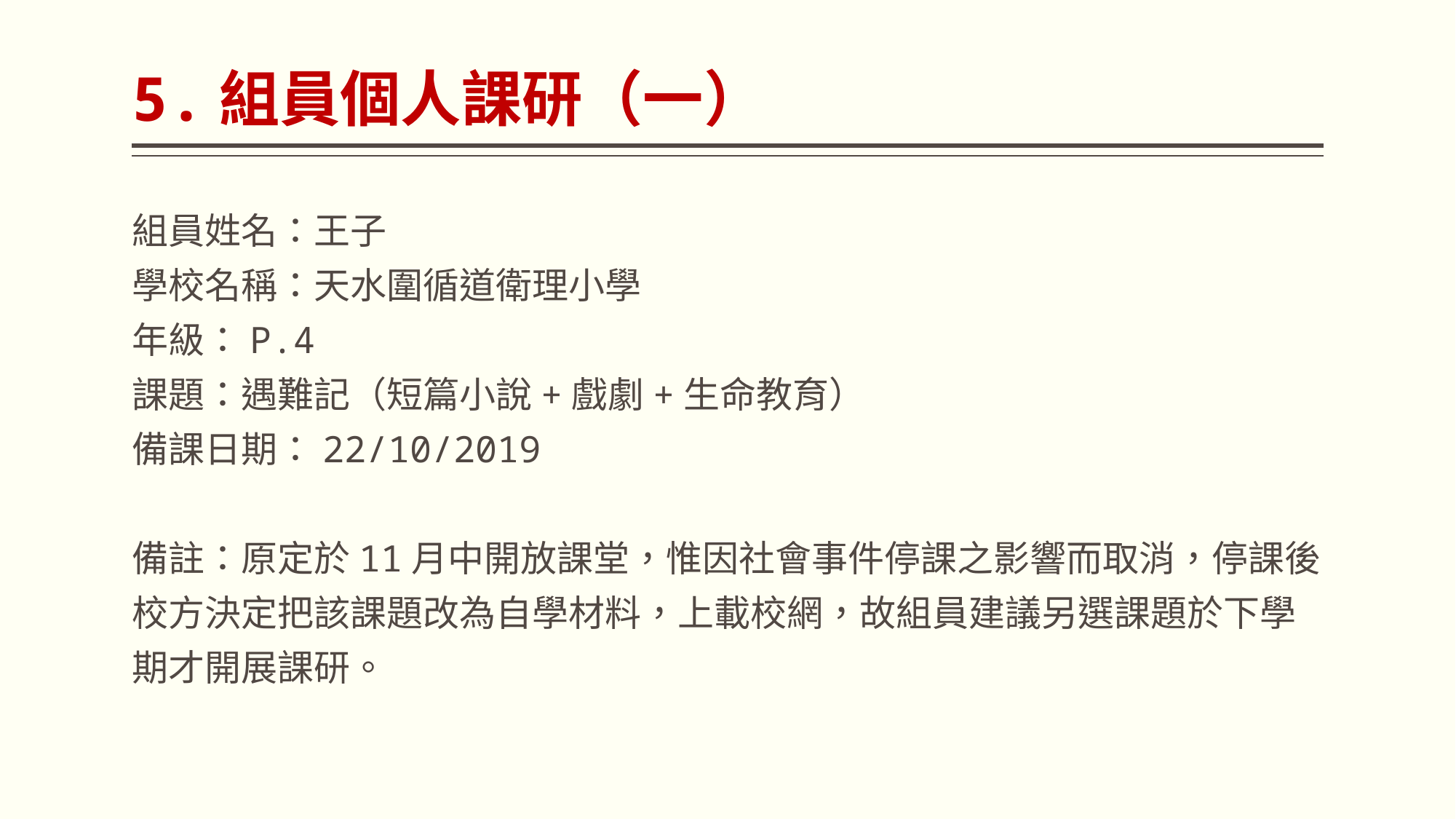

# 5.組員個人課研（一）
組員姓名：王子
學校名稱：天水圍循道衛理小學
年級：P.4
課題：遇難記（短篇小說+戲劇+生命教育）
備課日期：22/10/2019

備註：原定於11月中開放課堂，惟因社會事件停課之影響而取消，停課後校方決定把該課題改為自學材料，上載校網，故組員建議另選課題於下學期才開展課研。